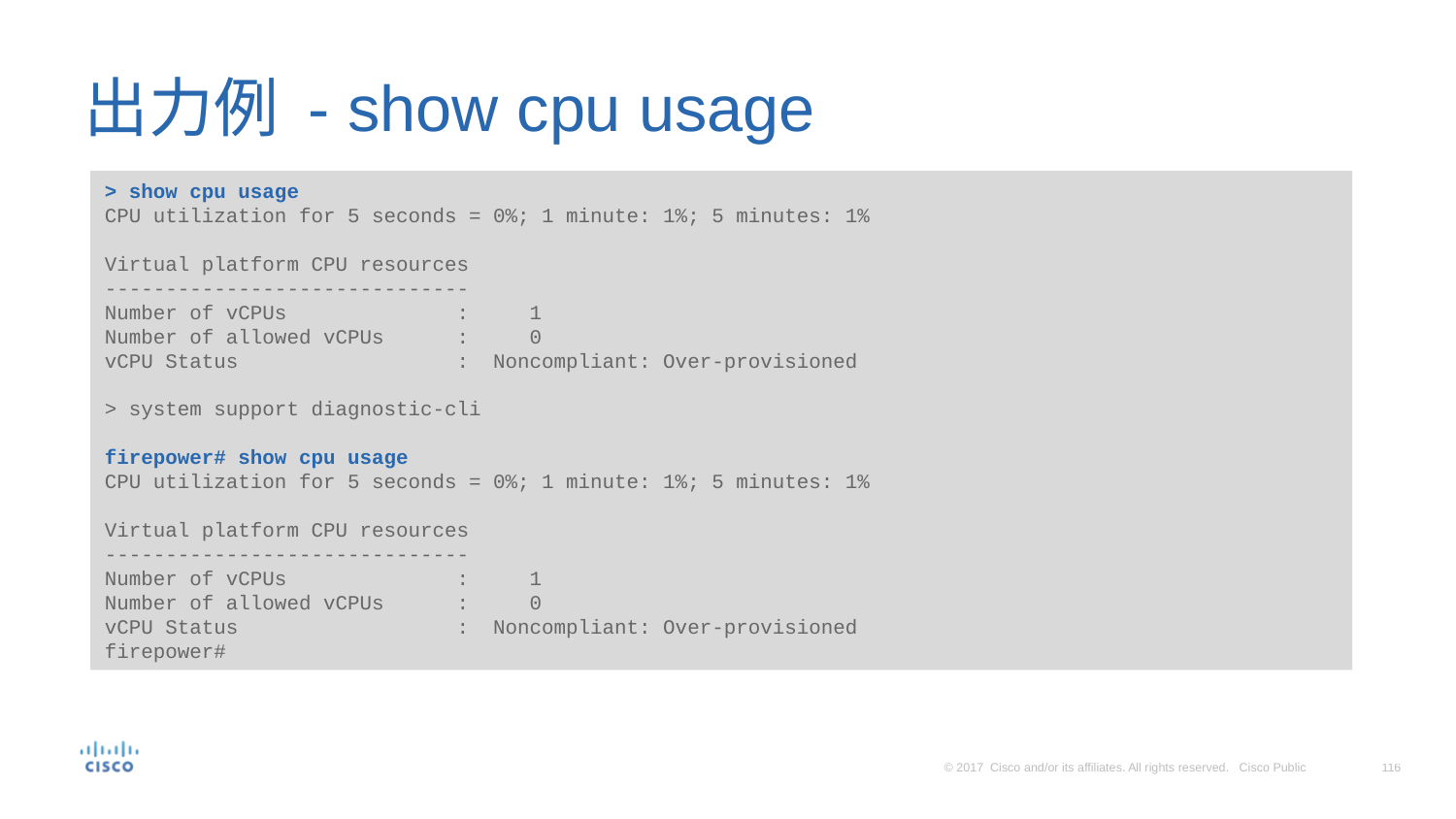

# 出力例 - show cpu usage
> show cpu usage
CPU utilization for 5 seconds = 0%; 1 minute: 1%; 5 minutes: 1%

Virtual platform CPU resources
------------------------------
Number of vCPUs              :     1
Number of allowed vCPUs      :     0
vCPU Status                  :  Noncompliant: Over-provisioned

> system support diagnostic-cli

firepower# show cpu usage
CPU utilization for 5 seconds = 0%; 1 minute: 1%; 5 minutes: 1%

Virtual platform CPU resources
------------------------------
Number of vCPUs              :     1
Number of allowed vCPUs      :     0
vCPU Status                  :  Noncompliant: Over-provisioned
firepower#